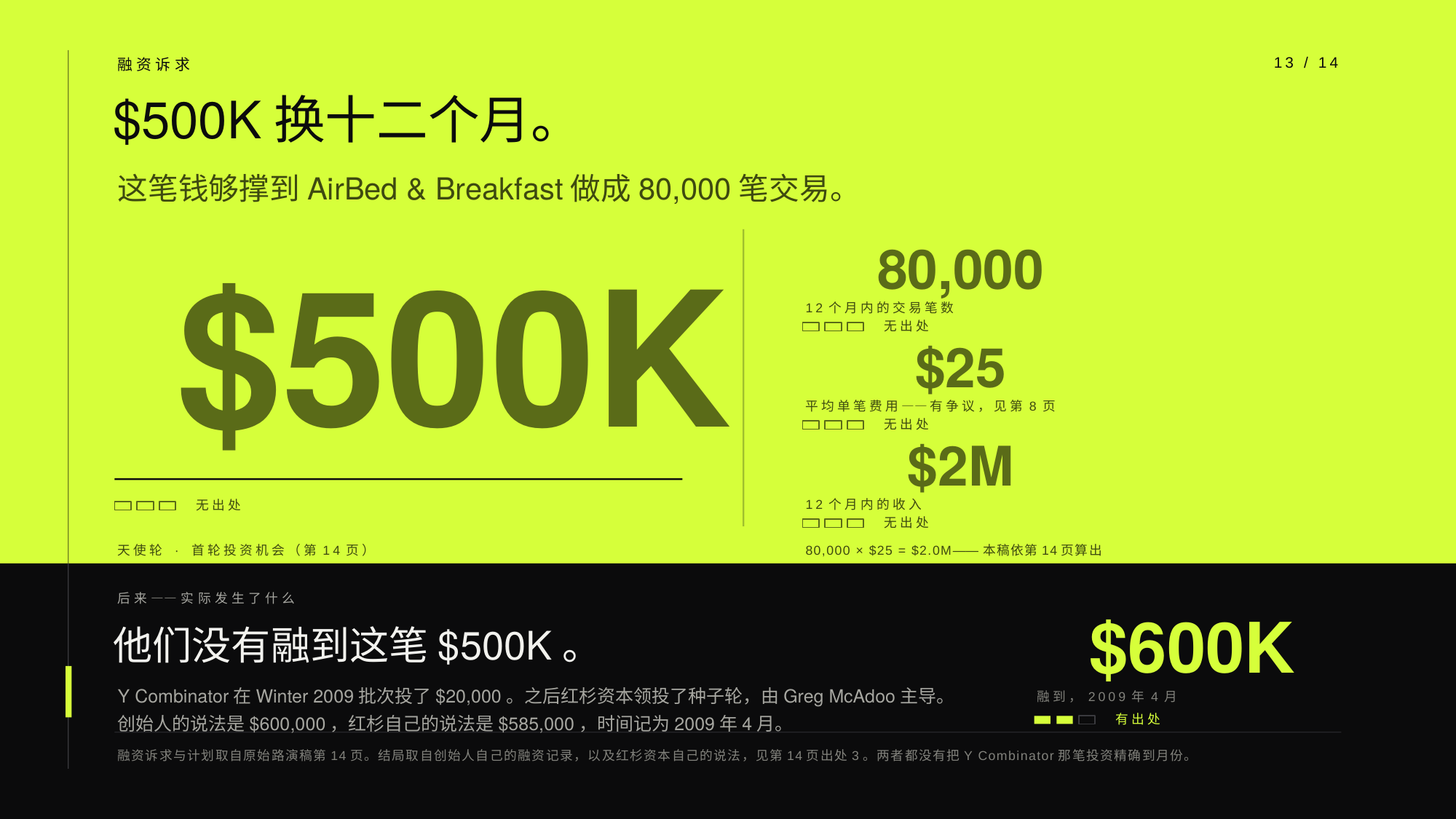

融资诉求
13 / 14
$500K换十二个月。
这笔钱够撑到AirBed & Breakfast做成80,000笔交易。
$500K

80,000
12个月内的交易笔数
无出处

$25
平均单笔费用——有争议，见第8页
无出处

$2M

12个月内的收入
无出处

无出处

天使轮 · 首轮投资机会（第14页）
80,000 × $25 = $2.0M——本稿依第14页算出

后来——实际发生了什么
$600K
他们没有融到这笔$500K。

Y Combinator在Winter 2009批次投了$20,000。之后红杉资本领投了种子轮，由Greg McAdoo主导。
创始人的说法是$600,000，红杉自己的说法是$585,000，时间记为2009年4月。
融到，2009年4月
有出处

融资诉求与计划取自原始路演稿第14页。结局取自创始人自己的融资记录，以及红杉资本自己的说法，见第14页出处3。两者都没有把Y Combinator那笔投资精确到月份。